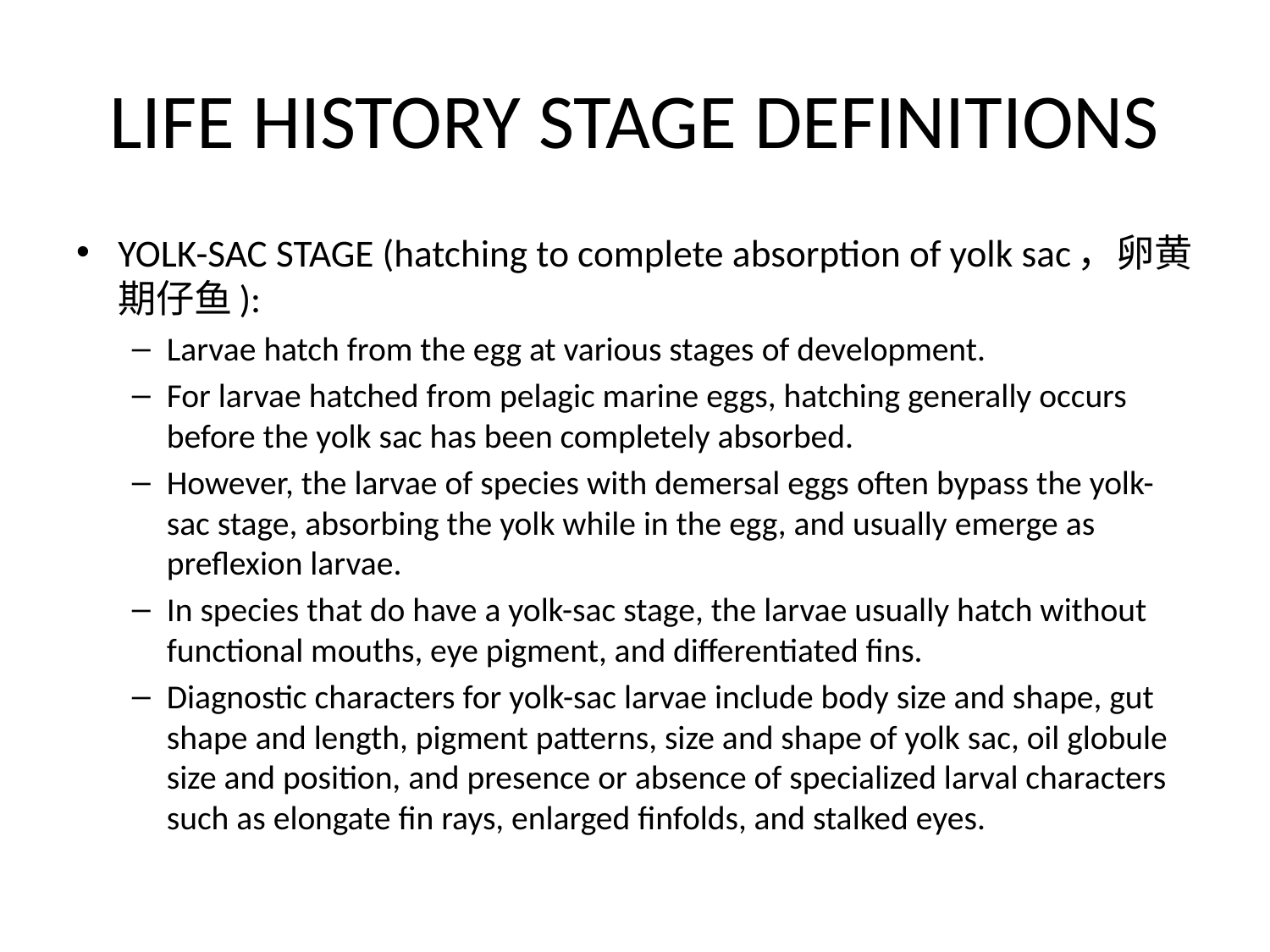

# LIFE HISTORY STAGE DEFINITIONS
YOLK-SAC STAGE (hatching to complete absorption of yolk sac，卵黄期仔鱼):
Larvae hatch from the egg at various stages of development.
For larvae hatched from pelagic marine eggs, hatching generally occurs before the yolk sac has been completely absorbed.
However, the larvae of species with demersal eggs often bypass the yolk-sac stage, absorbing the yolk while in the egg, and usually emerge as preflexion larvae.
In species that do have a yolk-sac stage, the larvae usually hatch without functional mouths, eye pigment, and differentiated fins.
Diagnostic characters for yolk-sac larvae include body size and shape, gut shape and length, pigment patterns, size and shape of yolk sac, oil globule size and position, and presence or absence of specialized larval characters such as elongate fin rays, enlarged finfolds, and stalked eyes.